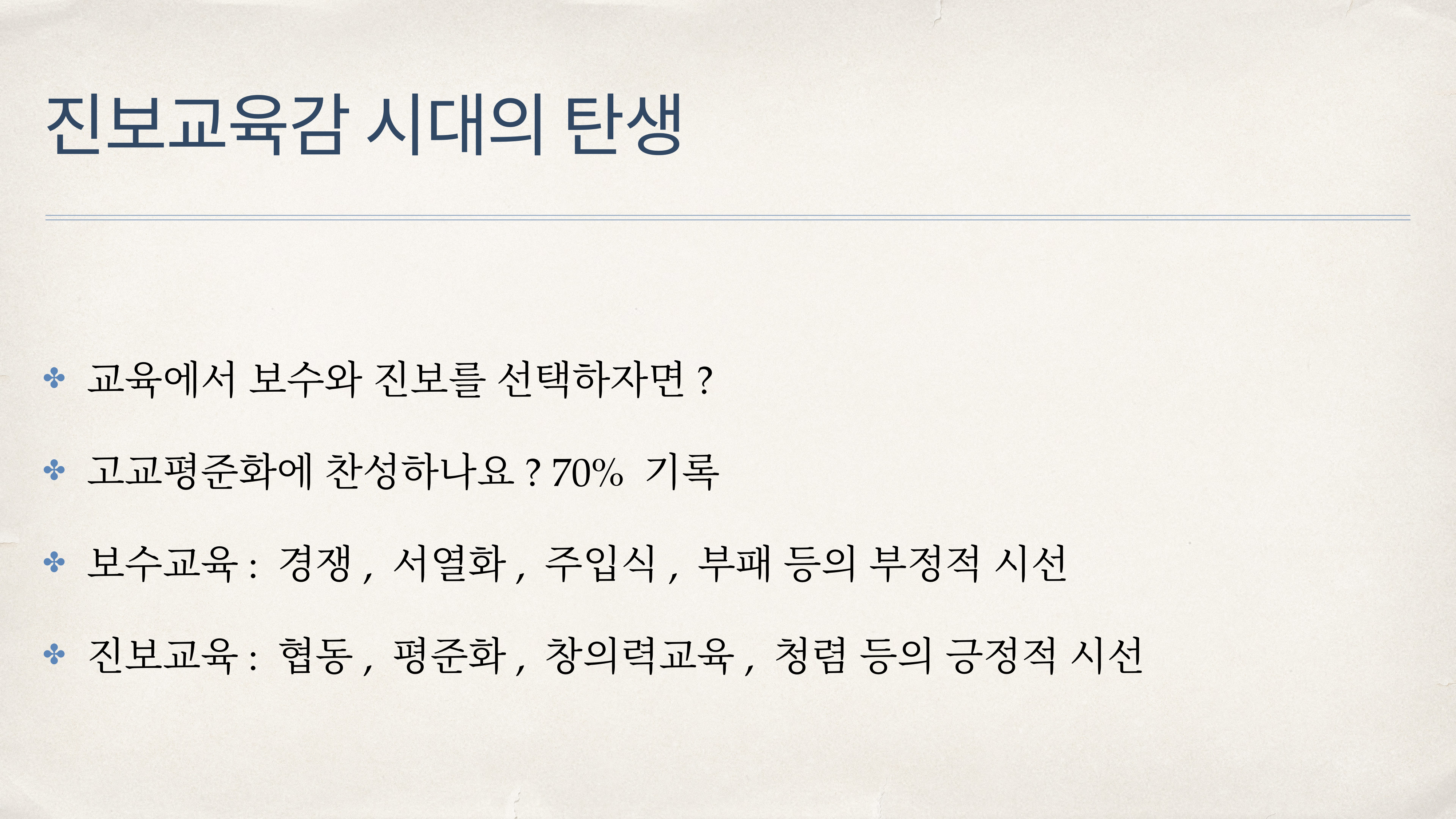

# 진보교육감 시대의 탄생
교육에서 보수와 진보를 선택하자면?
고교평준화에 찬성하나요? 70% 기록
보수교육: 경쟁, 서열화, 주입식, 부패 등의 부정적 시선
진보교육: 협동, 평준화, 창의력교육, 청렴 등의 긍정적 시선